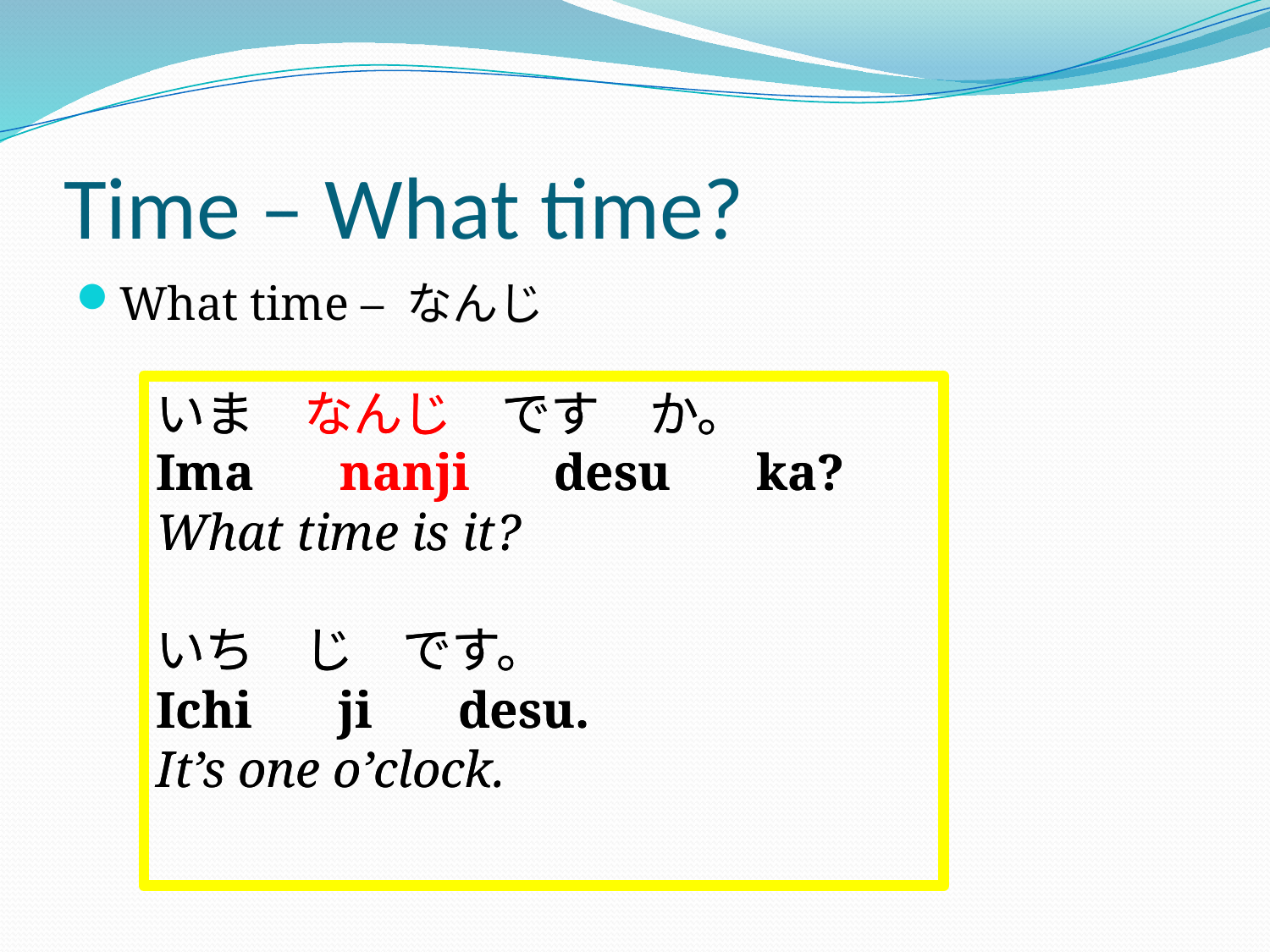

# Time – What time?
What time – なんじ

いま　なんじ　です　か。
Ima 　nanji　 desu 　ka?
What time is it?

いち　じ　です。
Ichi 　ji 　desu.
It’s one o’clock.

いま　なんじ　です　か。
Ima 　nanji　 desu 　ka?
What time is it?

いち　じ　です。
Ichi 　ji 　desu.
It’s one o’clock.